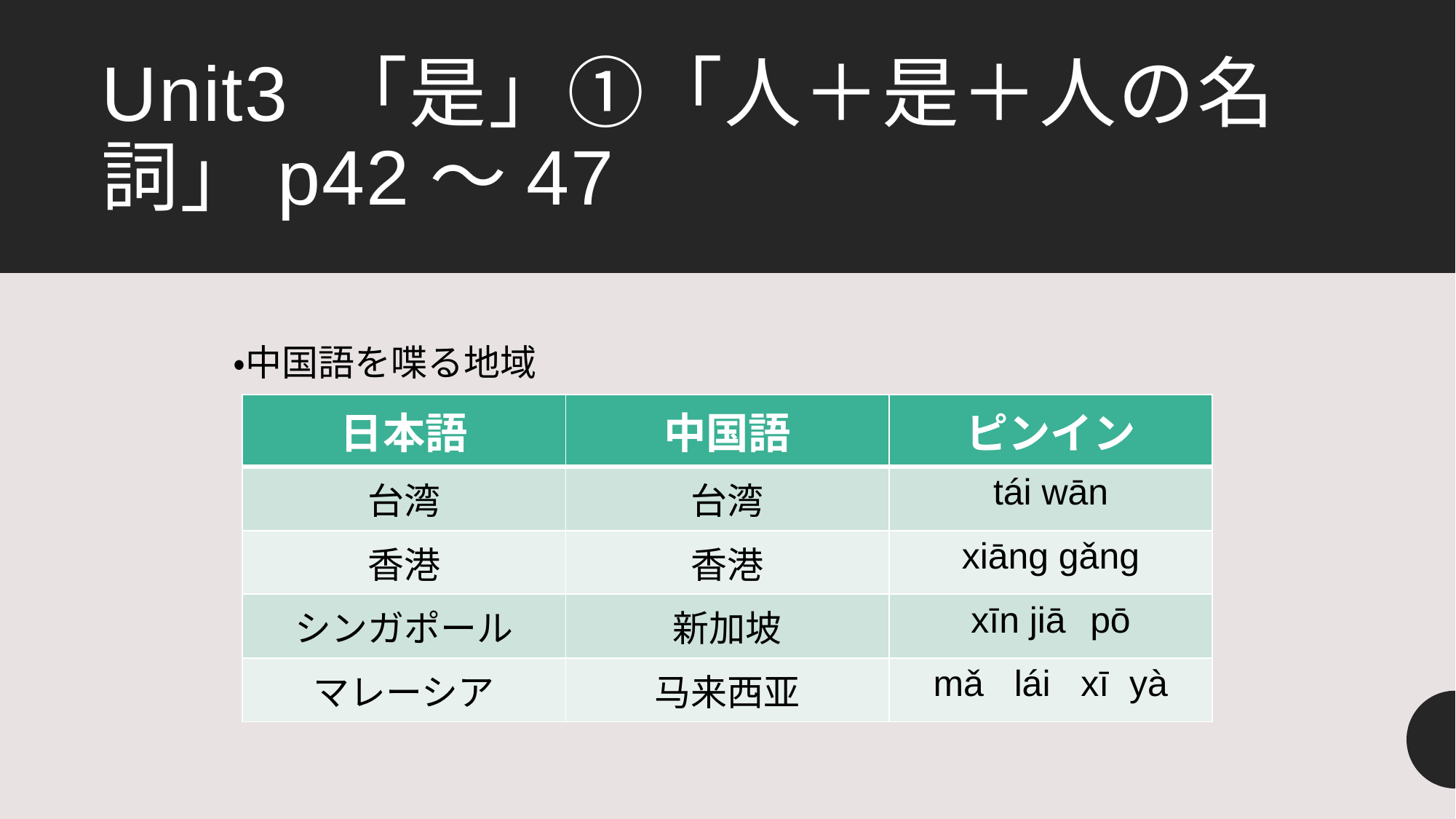

# Unit3 「是」①「人＋是＋人の名詞」p42～47
・中国語を喋る地域
| 日本語 | 中国語 | ピンイン |
| --- | --- | --- |
| 台湾 | 台湾 | tái wān |
| 香港 | 香港 | xiāng gǎng |
| シンガポール | 新加坡 | xīn jiā pō |
| マレーシア | 马来西亚 | mǎ lái xī yà |